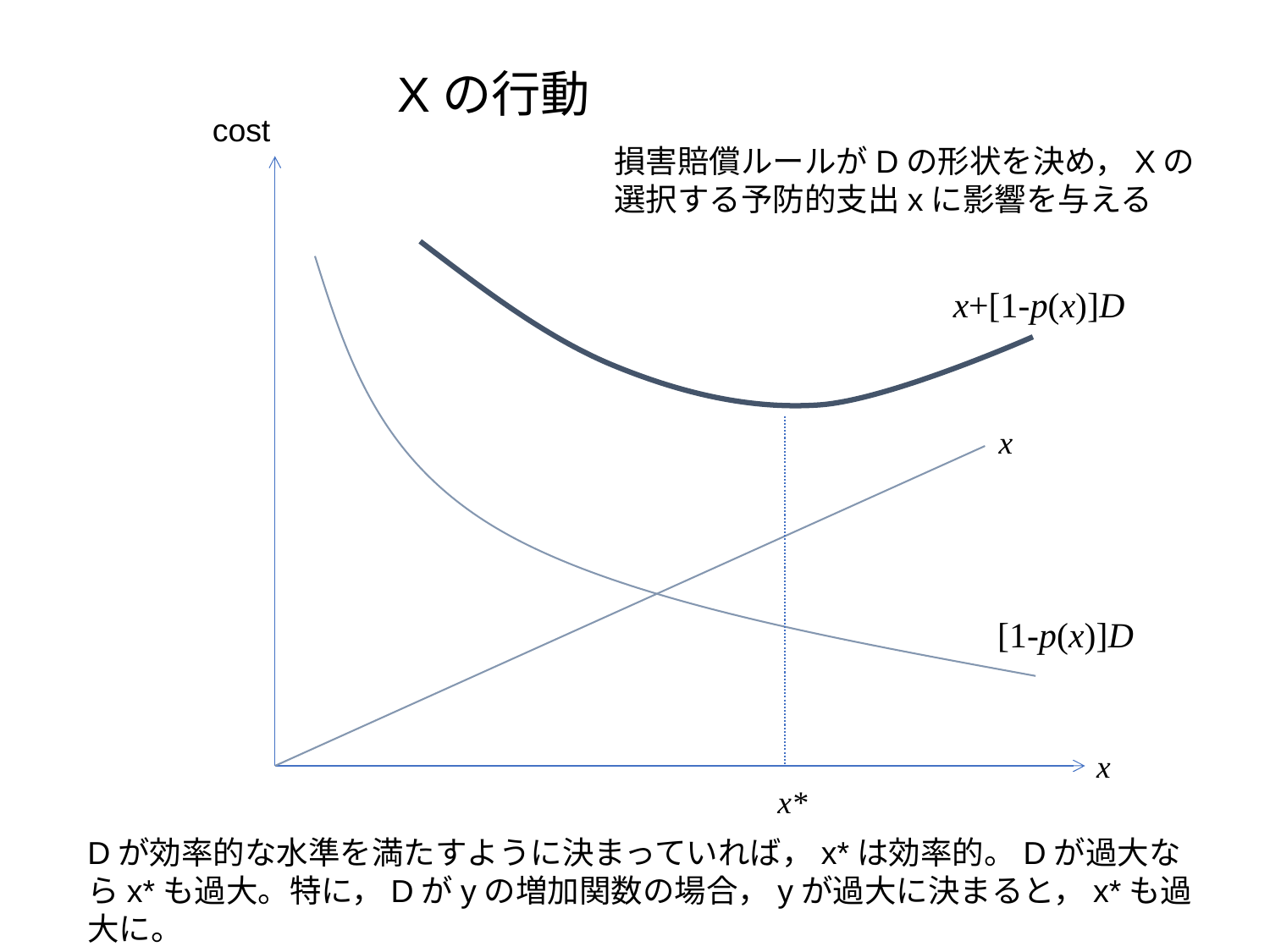

Xの行動
cost
損害賠償ルールがDの形状を決め，Xの選択する予防的支出xに影響を与える

x+[1-p(x)]D
x
[1-p(x)]D
x
x*
Dが効率的な水準を満たすように決まっていれば，x*は効率的。Dが過大ならx*も過大。特に，Dがyの増加関数の場合，yが過大に決まると，x*も過大に。